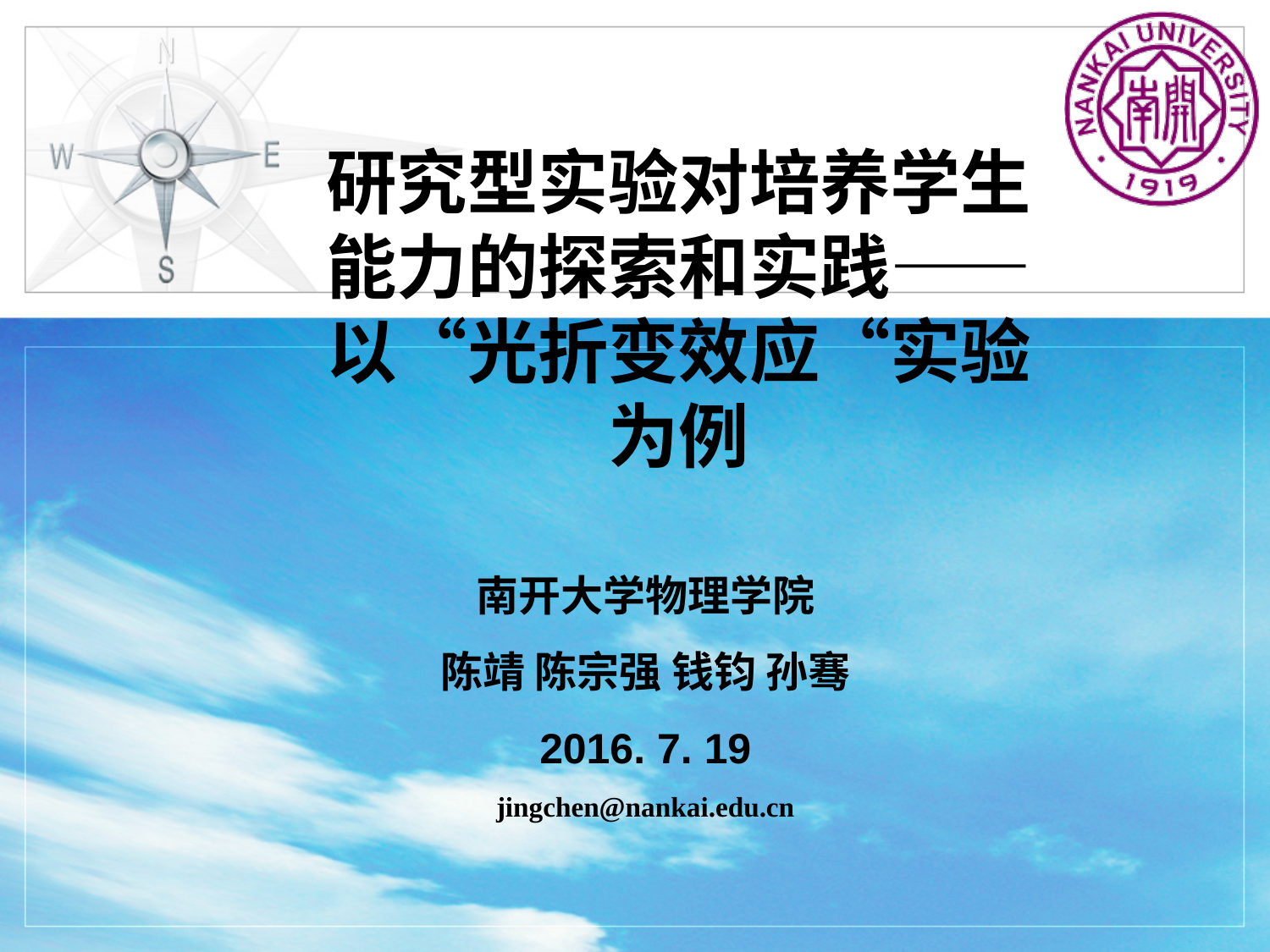

研究型实验对培养学生能力的探索和实践——以“光折变效应“实验为例

南开大学物理学院
陈靖 陈宗强 钱钧 孙骞
2016. 7. 19
jingchen@nankai.edu.cn